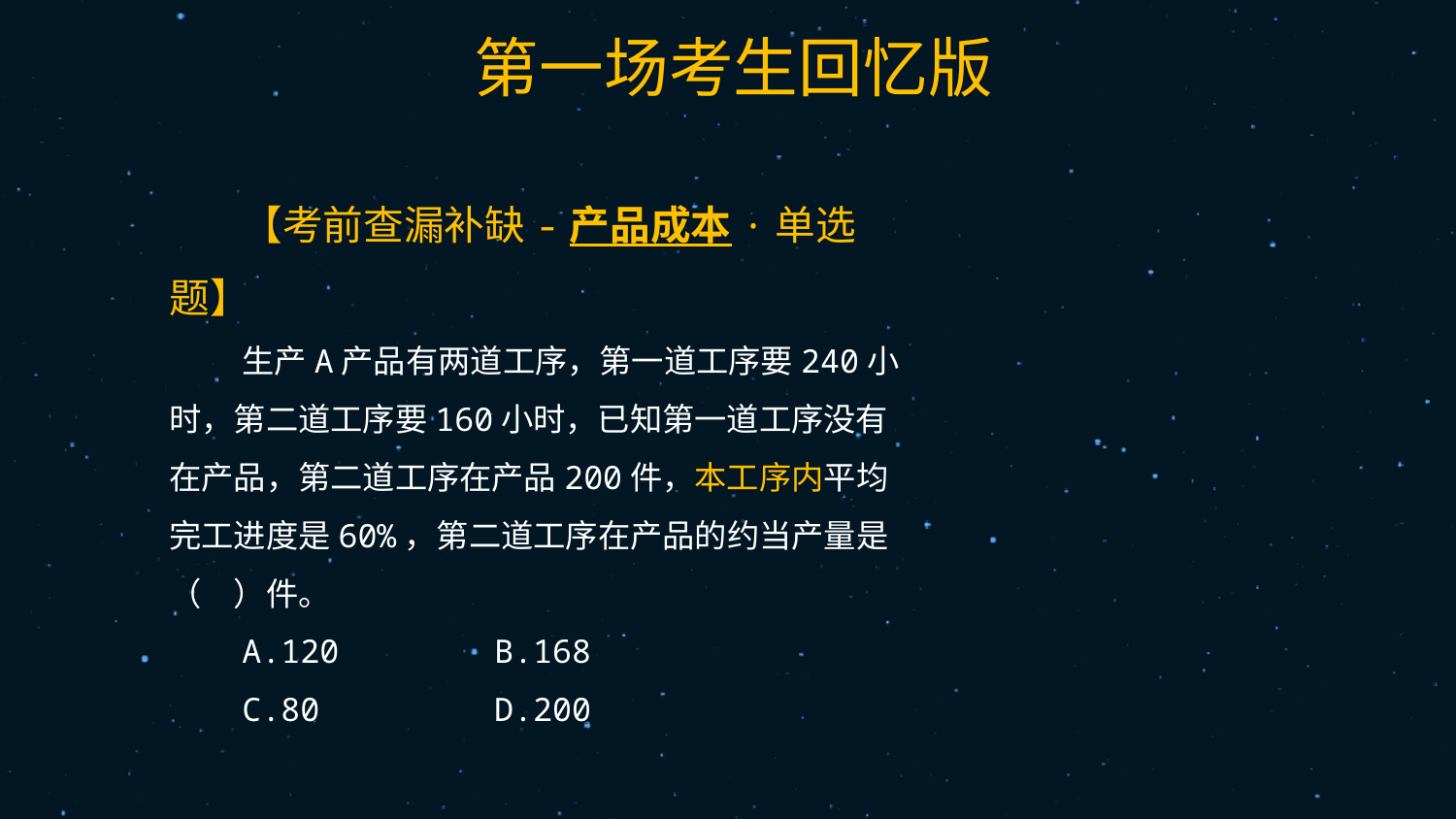

66
【考前查漏补缺-产品成本·单选题】
生产A产品有两道工序，第一道工序要240小时，第二道工序要160小时，已知第一道工序没有在产品，第二道工序在产品200件，本工序内平均完工进度是60%，第二道工序在产品的约当产量是（　）件。
A.120        B.168
C.80         D.200